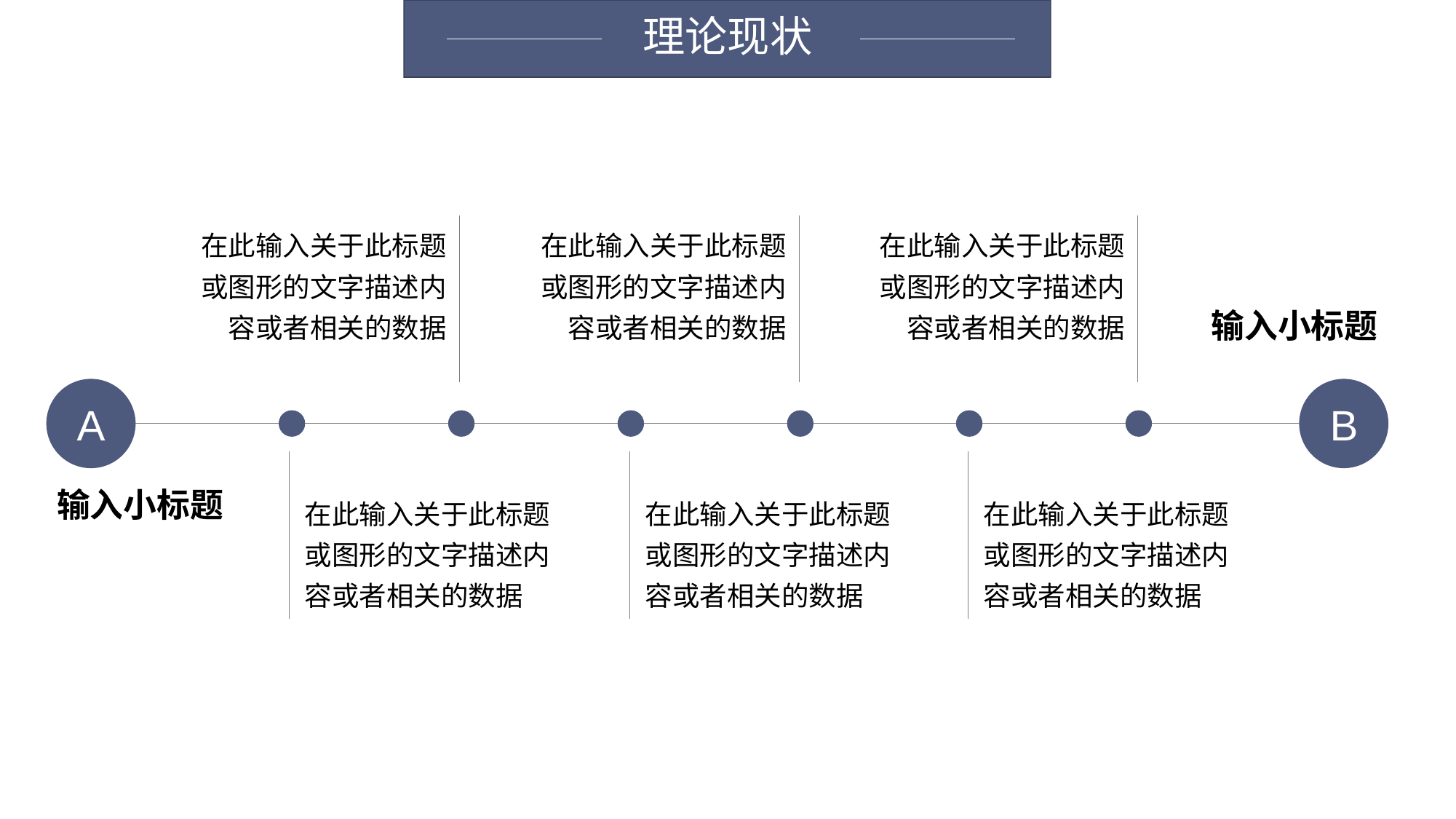

# 理论现状
在此输入关于此标题或图形的文字描述内容或者相关的数据
在此输入关于此标题或图形的文字描述内容或者相关的数据
在此输入关于此标题或图形的文字描述内容或者相关的数据
输入小标题
A
B

输入小标题
在此输入关于此标题或图形的文字描述内容或者相关的数据
在此输入关于此标题或图形的文字描述内容或者相关的数据
在此输入关于此标题或图形的文字描述内容或者相关的数据